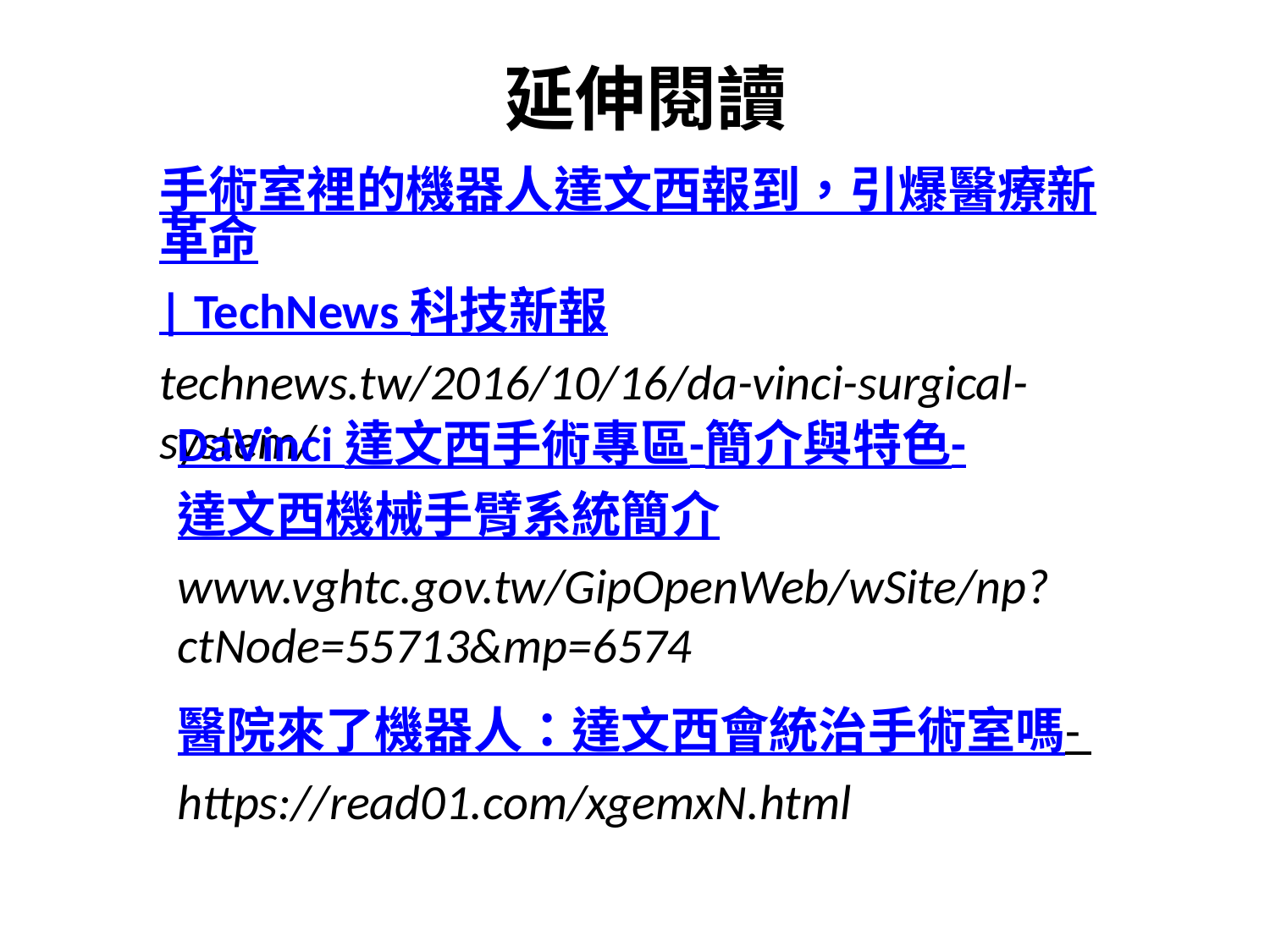

# 延伸閱讀
手術室裡的機器人達文西報到，引爆醫療新革命| TechNews 科技新報
technews.tw/2016/10/16/da-vinci-surgical-system/
DaVinci 達文西手術專區-簡介與特色-達文西機械手臂系統簡介
www.vghtc.gov.tw/GipOpenWeb/wSite/np?ctNode=55713&mp=6574
醫院來了機器人：達文西會統治手術室嗎- https://read01.com/xgemxN.html